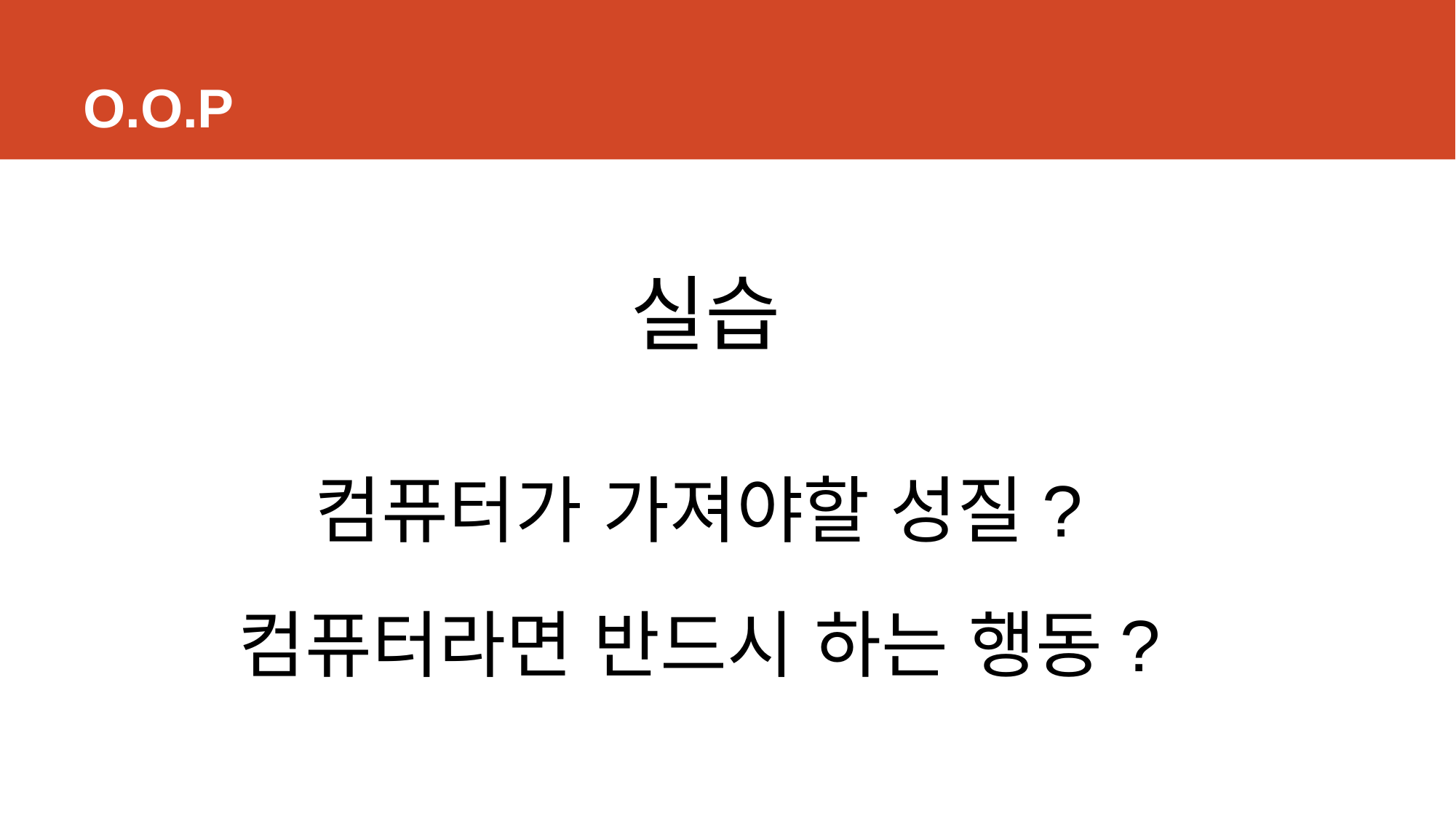

# O.O.P
실습
컴퓨터가 가져야할 성질?
컴퓨터라면 반드시 하는 행동?